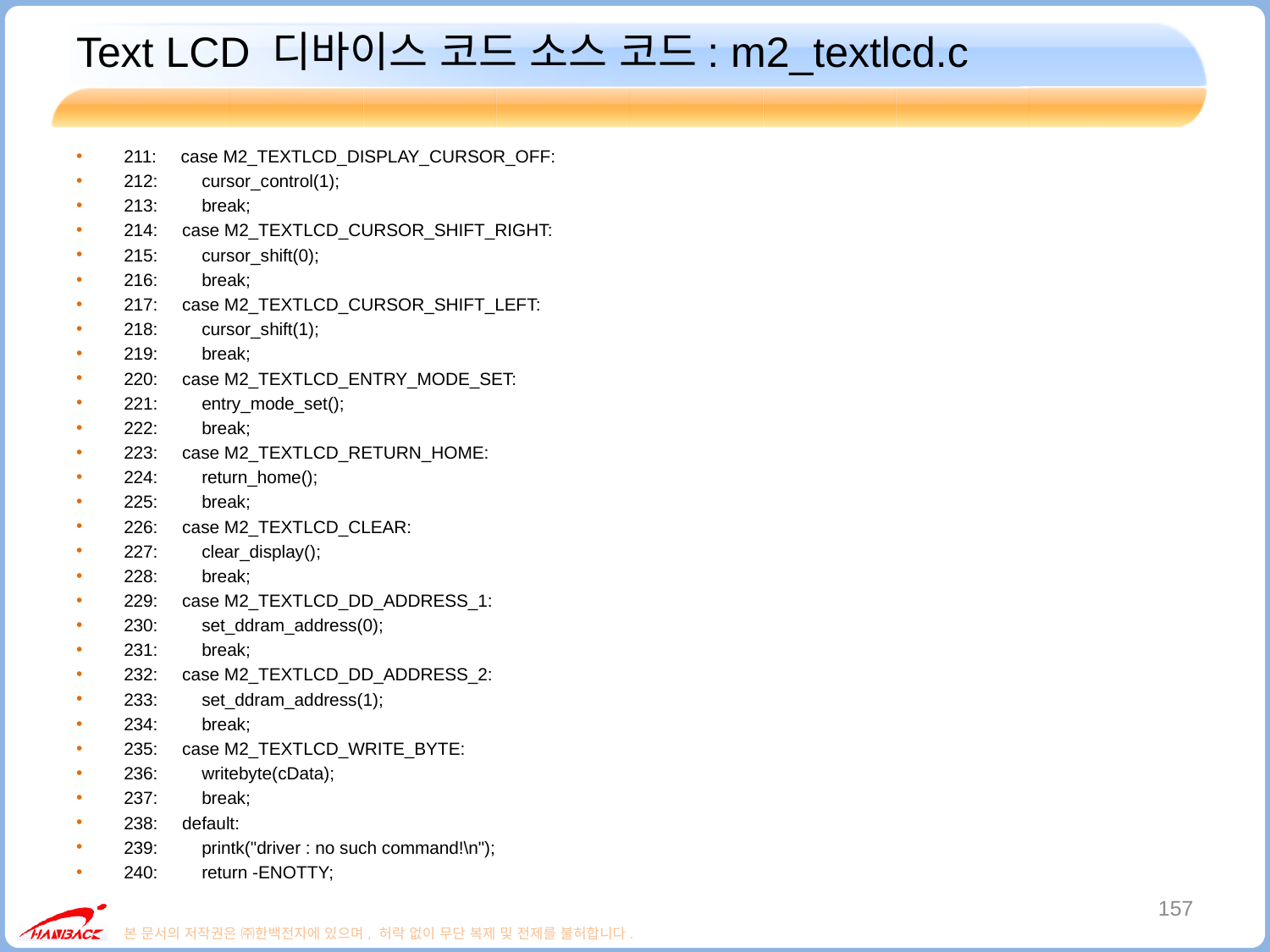

# Text LCD 디바이스 코드 소스 코드: m2_textlcd.c
211:     case M2_TEXTLCD_DISPLAY_CURSOR_OFF:
212:         cursor_control(1);
213:         break;
214:     case M2_TEXTLCD_CURSOR_SHIFT_RIGHT:
215:         cursor_shift(0);
216:         break;
217:     case M2_TEXTLCD_CURSOR_SHIFT_LEFT:
218:         cursor_shift(1);
219:         break;
220:     case M2_TEXTLCD_ENTRY_MODE_SET:
221:         entry_mode_set();
222:         break;
223:     case M2_TEXTLCD_RETURN_HOME:
224:         return_home();
225:         break;
226:     case M2_TEXTLCD_CLEAR:
227:         clear_display();
228:         break;
229:     case M2_TEXTLCD_DD_ADDRESS_1:
230:         set_ddram_address(0);
231:         break;
232:     case M2_TEXTLCD_DD_ADDRESS_2:
233:         set_ddram_address(1);
234:         break;
235:     case M2_TEXTLCD_WRITE_BYTE:
236:         writebyte(cData);
237:         break;
238:     default:
239:         printk("driver : no such command!\n");
240:         return -ENOTTY;
157